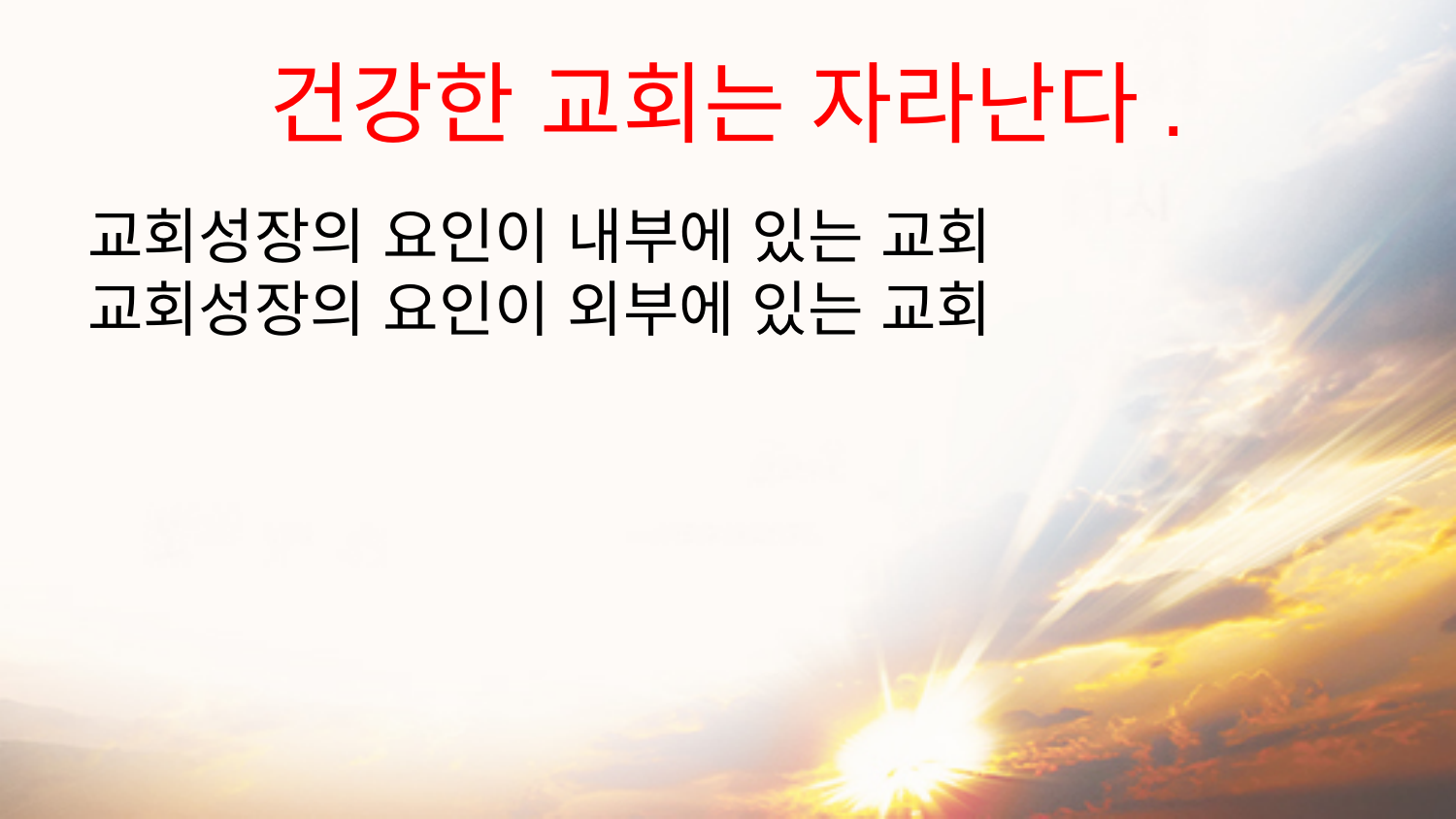

# 건강한 교회는 자라난다.
교회성장의 요인이 내부에 있는 교회
교회성장의 요인이 외부에 있는 교회